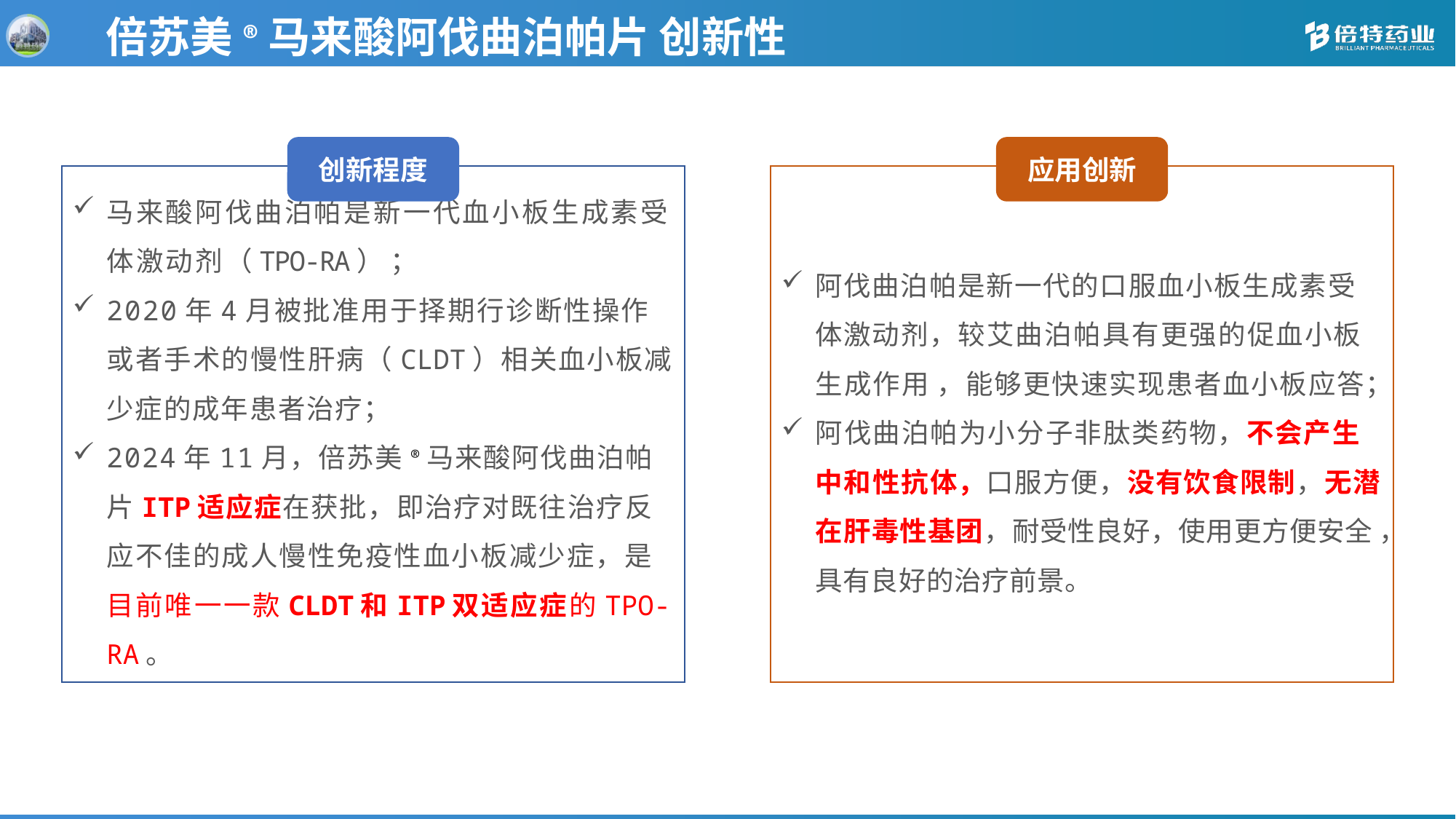

倍苏美®马来酸阿伐曲泊帕片 创新性
创新程度
马来酸阿伐曲泊帕是新一代血小板生成素受体激动剂（TPO-RA） ；
2020年4月被批准用于择期行诊断性操作或者手术的慢性肝病（CLDT）相关血小板减少症的成年患者治疗；
2024年11月，倍苏美®马来酸阿伐曲泊帕片ITP适应症在获批，即治疗对既往治疗反应不佳的成人慢性免疫性血小板减少症，是目前唯一一款CLDT和ITP双适应症的TPO-RA。
应用创新
阿伐曲泊帕是新一代的口服血小板生成素受体激动剂，较艾曲泊帕具有更强的促血小板生成作用 ，能够更快速实现患者血小板应答；
阿伐曲泊帕为小分子非肽类药物，不会产生中和性抗体，口服方便，没有饮食限制，无潜在肝毒性基团，耐受性良好，使用更方便安全 ，具有良好的治疗前景。